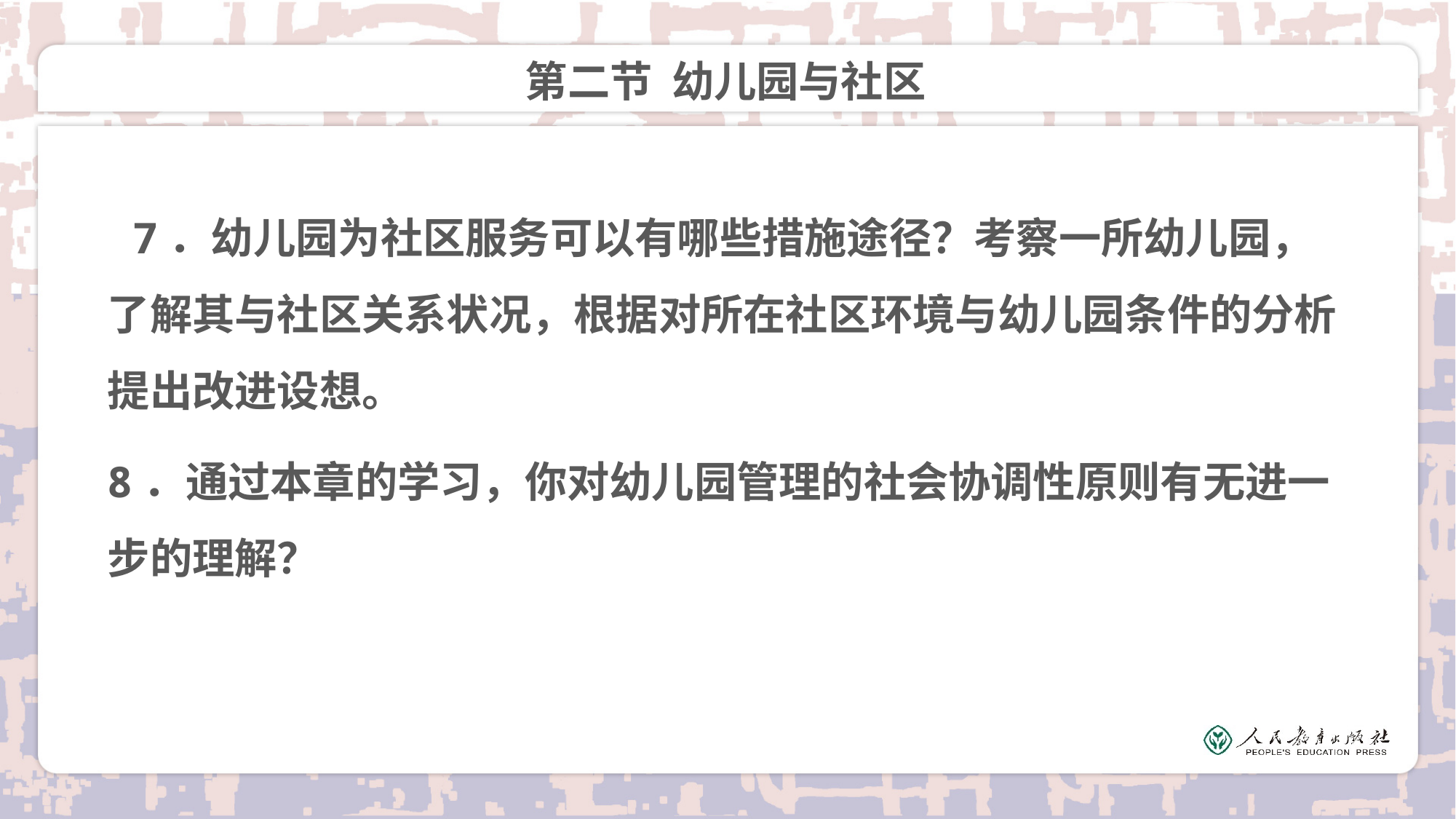

# 第二节  幼儿园与社区
 7．幼儿园为社区服务可以有哪些措施途径？考察一所幼儿园，了解其与社区关系状况，根据对所在社区环境与幼儿园条件的分析提出改进设想。
8．通过本章的学习，你对幼儿园管理的社会协调性原则有无进一步的理解？